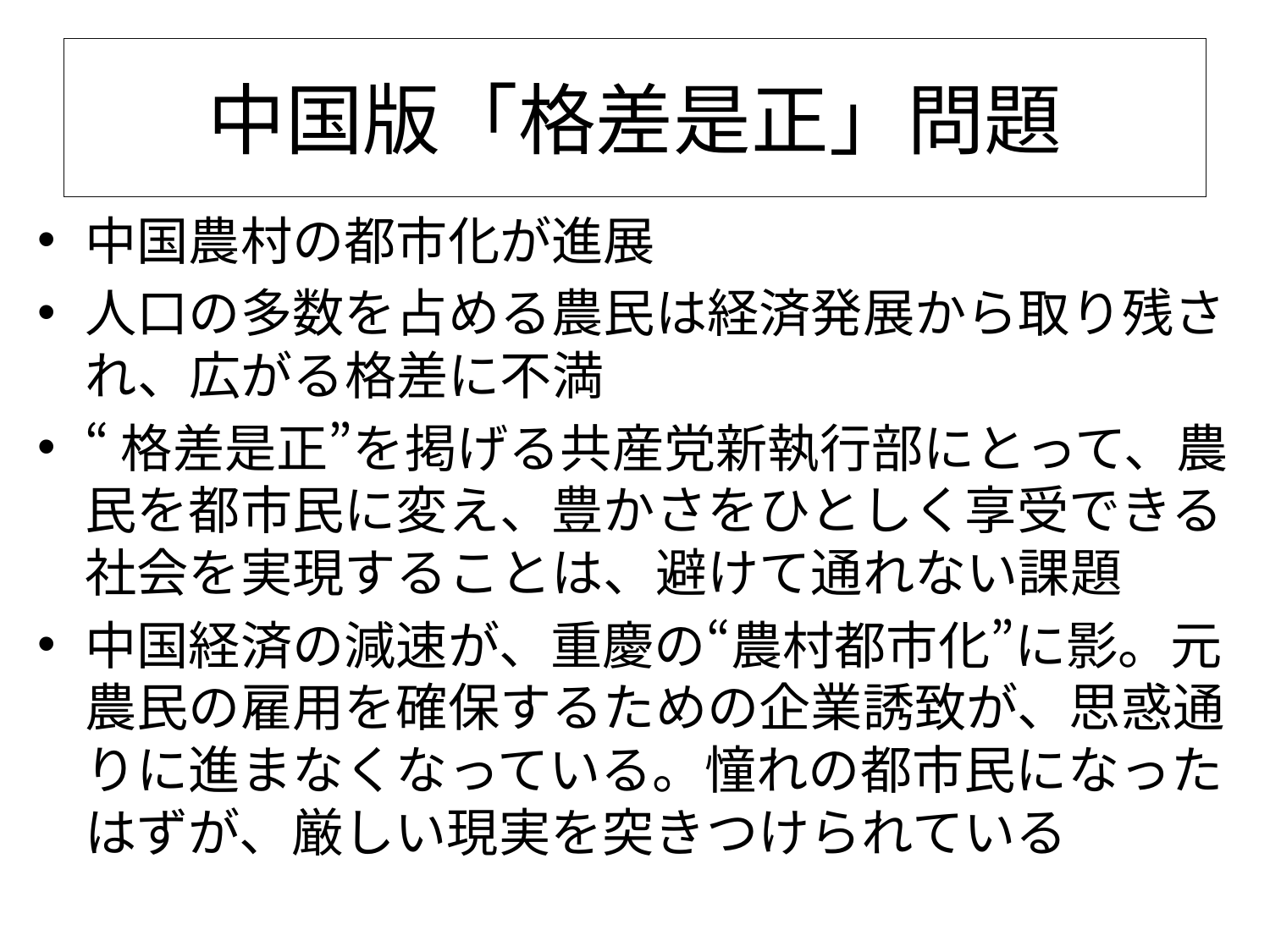

# 中国版「格差是正」問題
中国農村の都市化が進展
人口の多数を占める農民は経済発展から取り残され、広がる格差に不満
“格差是正”を掲げる共産党新執行部にとって、農民を都市民に変え、豊かさをひとしく享受できる社会を実現することは、避けて通れない課題
中国経済の減速が、重慶の“農村都市化”に影。元農民の雇用を確保するための企業誘致が、思惑通りに進まなくなっている。憧れの都市民になったはずが、厳しい現実を突きつけられている